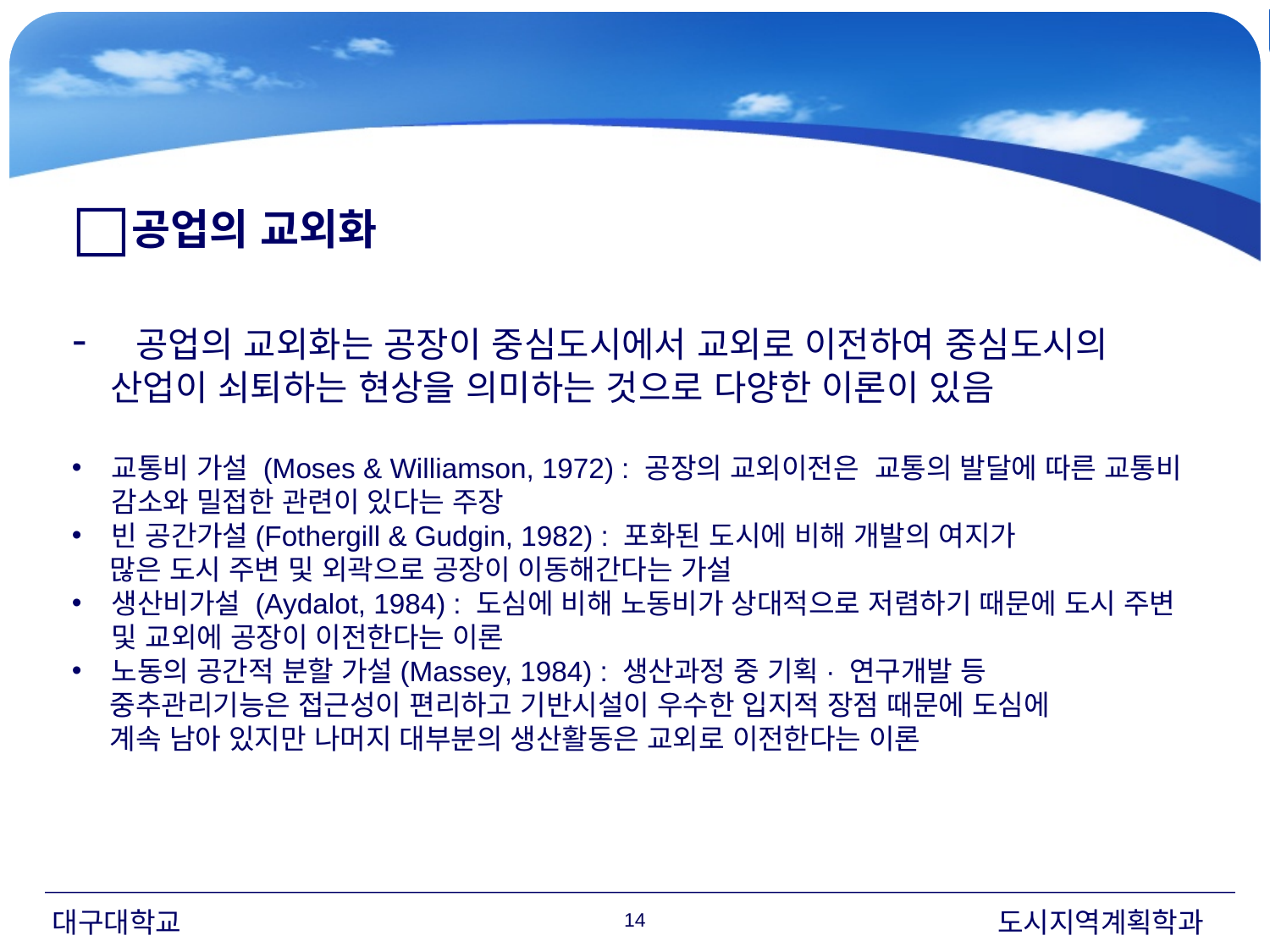

공업의 교외화

  공업의 교외화는 공장이 중심도시에서 교외로 이전하여 중심도시의
   산업이 쇠퇴하는 현상을 의미하는 것으로 다양한 이론이 있음

교통비 가설 (Moses & Williamson, 1972) : 공장의 교외이전은  교통의 발달에 따른 교통비 감소와 밀접한 관련이 있다는 주장
빈 공간가설(Fothergill & Gudgin, 1982) : 포화된 도시에 비해 개발의 여지가
    많은 도시 주변 및 외곽으로 공장이 이동해간다는 가설
생산비가설 (Aydalot, 1984) : 도심에 비해 노동비가 상대적으로 저렴하기 때문에 도시 주변 및 교외에 공장이 이전한다는 이론
노동의 공간적 분할 가설(Massey, 1984) : 생산과정 중 기획· 연구개발 등
    중추관리기능은 접근성이 편리하고 기반시설이 우수한 입지적 장점 때문에 도심에
    계속 남아 있지만 나머지 대부분의 생산활동은 교외로 이전한다는 이론